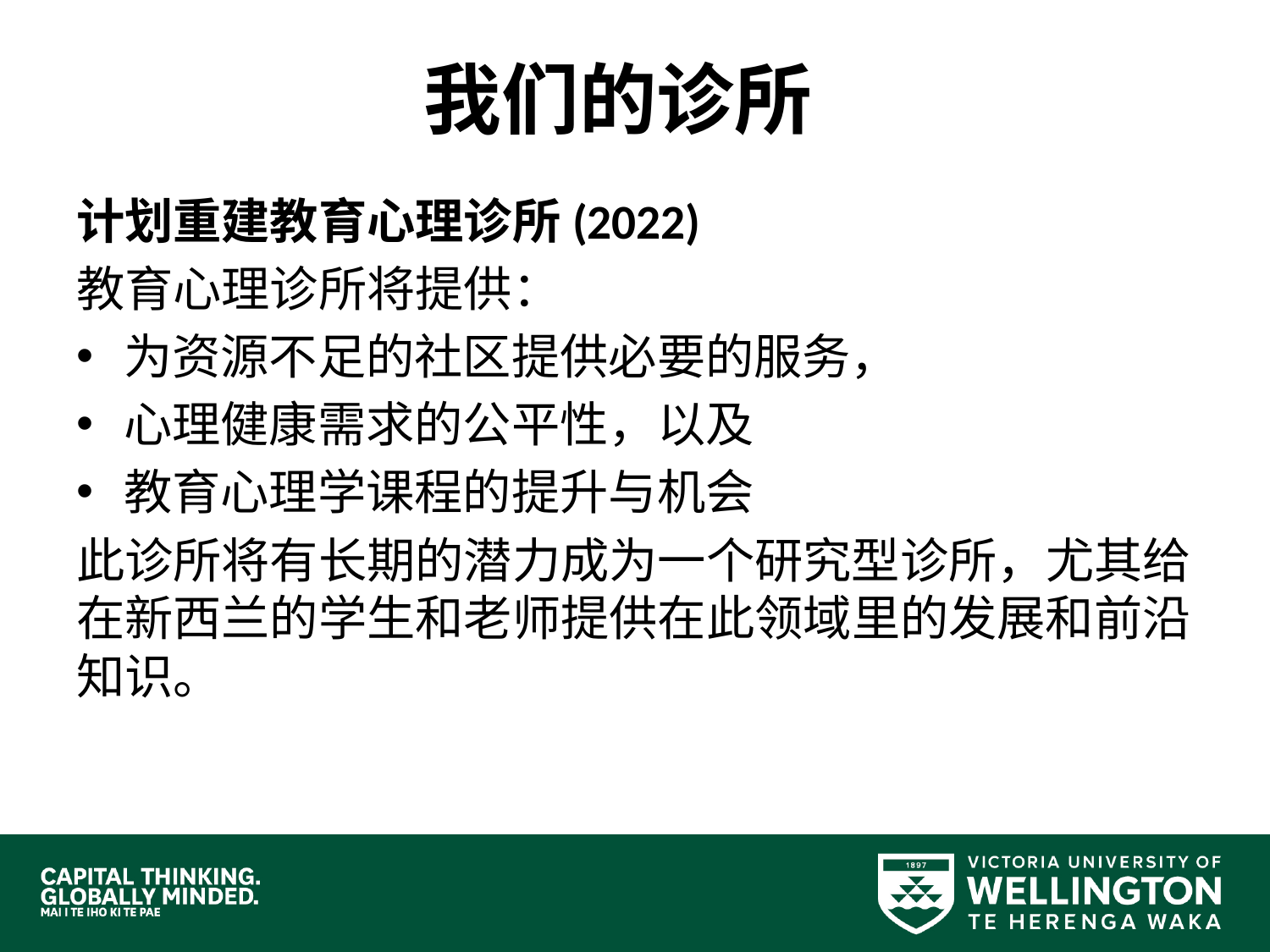

# 我们的诊所
计划重建教育心理诊所(2022)
教育心理诊所将提供：
为资源不足的社区提供必要的服务，
心理健康需求的公平性，以及
教育心理学课程的提升与机会
此诊所将有长期的潜力成为一个研究型诊所，尤其给在新西兰的学生和老师提供在此领域里的发展和前沿知识。